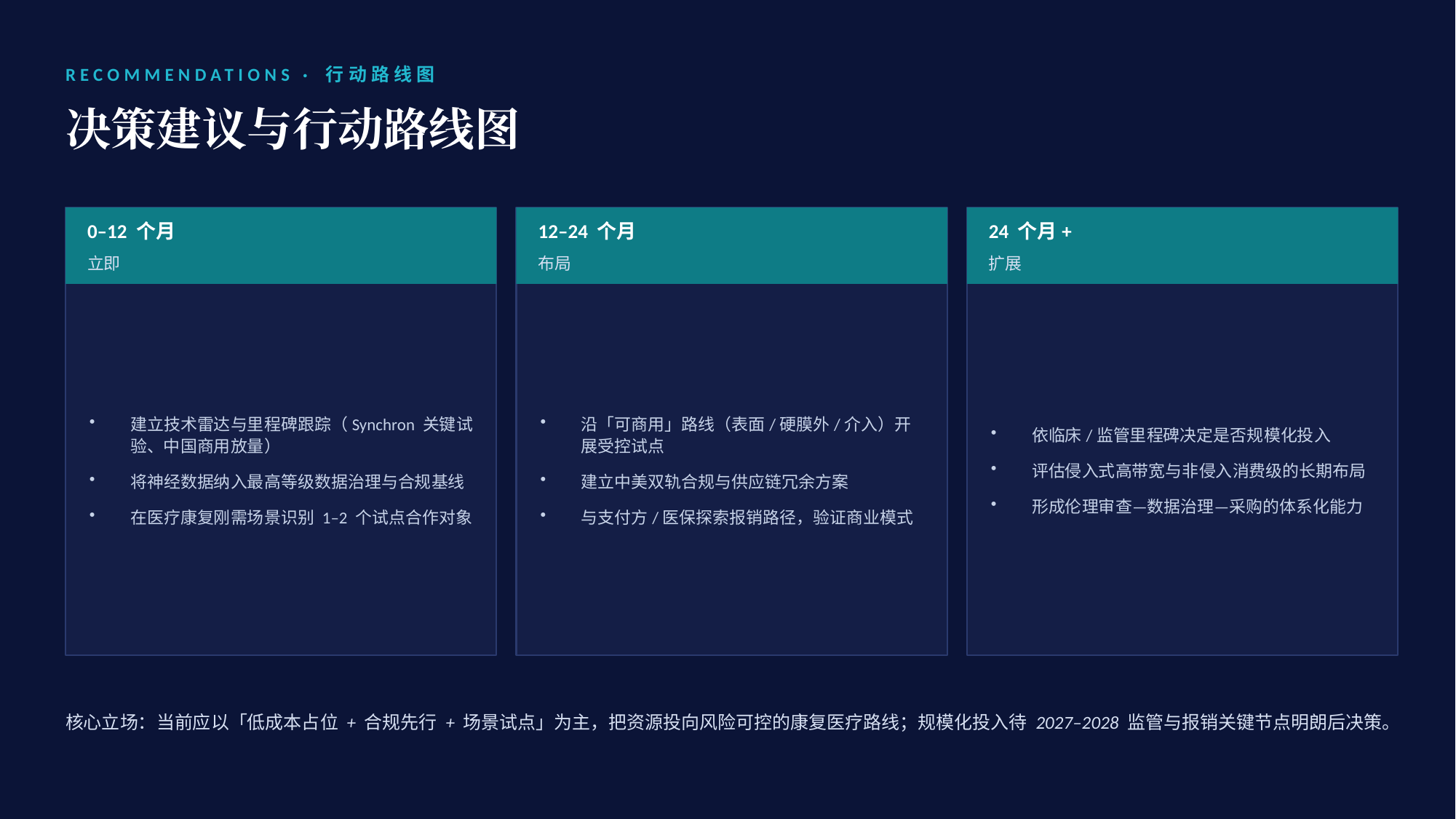

RECOMMENDATIONS · 行动路线图
决策建议与行动路线图

0–12 个月
12–24 个月
24 个月+
立即
布局
扩展
建立技术雷达与里程碑跟踪（Synchron 关键试验、中国商用放量）
将神经数据纳入最高等级数据治理与合规基线
在医疗康复刚需场景识别 1–2 个试点合作对象
沿「可商用」路线（表面/硬膜外/介入）开展受控试点
建立中美双轨合规与供应链冗余方案
与支付方/医保探索报销路径，验证商业模式
依临床/监管里程碑决定是否规模化投入
评估侵入式高带宽与非侵入消费级的长期布局
形成伦理审查—数据治理—采购的体系化能力
核心立场：当前应以「低成本占位 + 合规先行 + 场景试点」为主，把资源投向风险可控的康复医疗路线；规模化投入待 2027–2028 监管与报销关键节点明朗后决策。